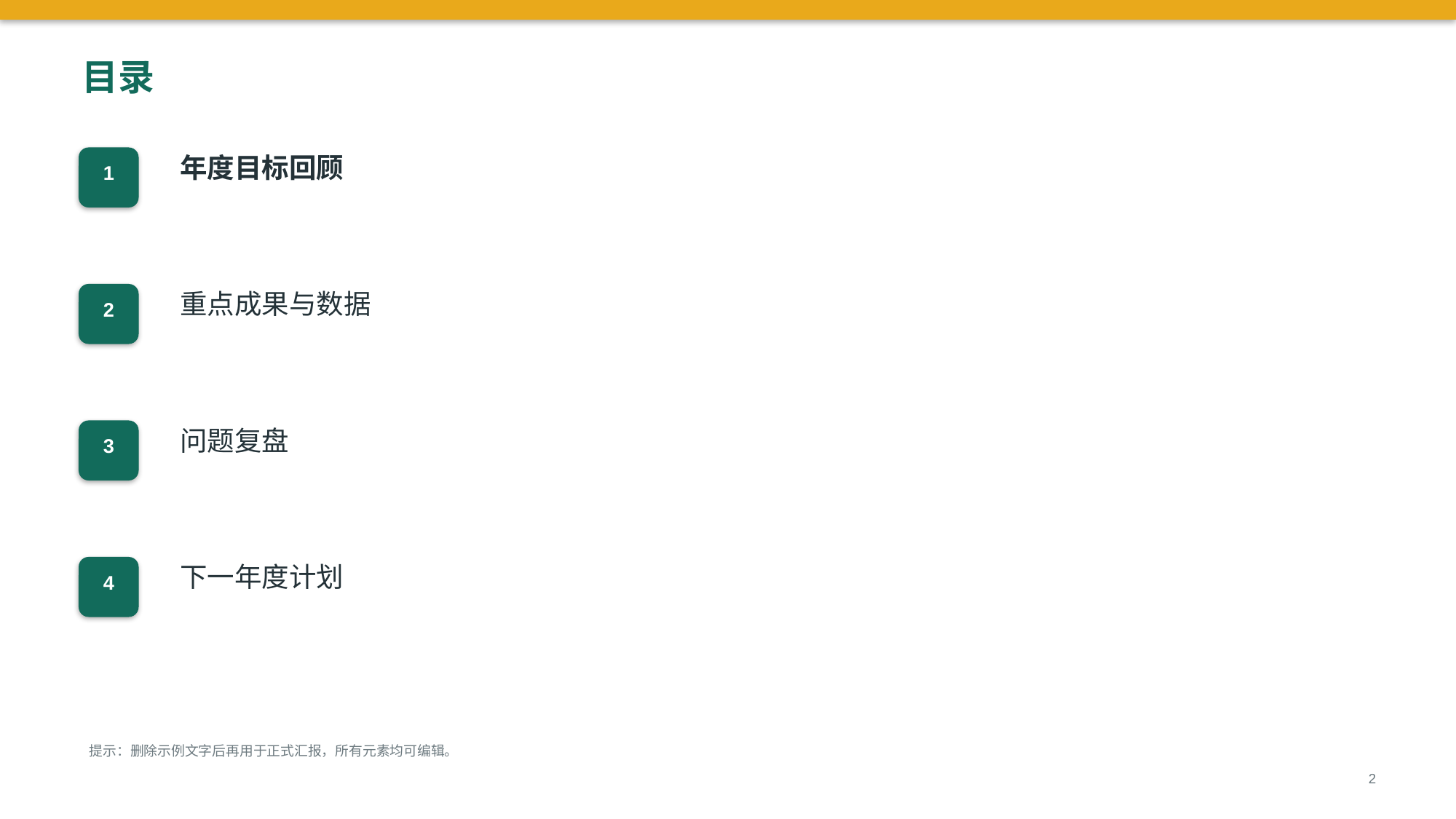

目录
年度目标回顾

1
重点成果与数据

2
问题复盘

3
下一年度计划

4
提示：删除示例文字后再用于正式汇报，所有元素均可编辑。
2